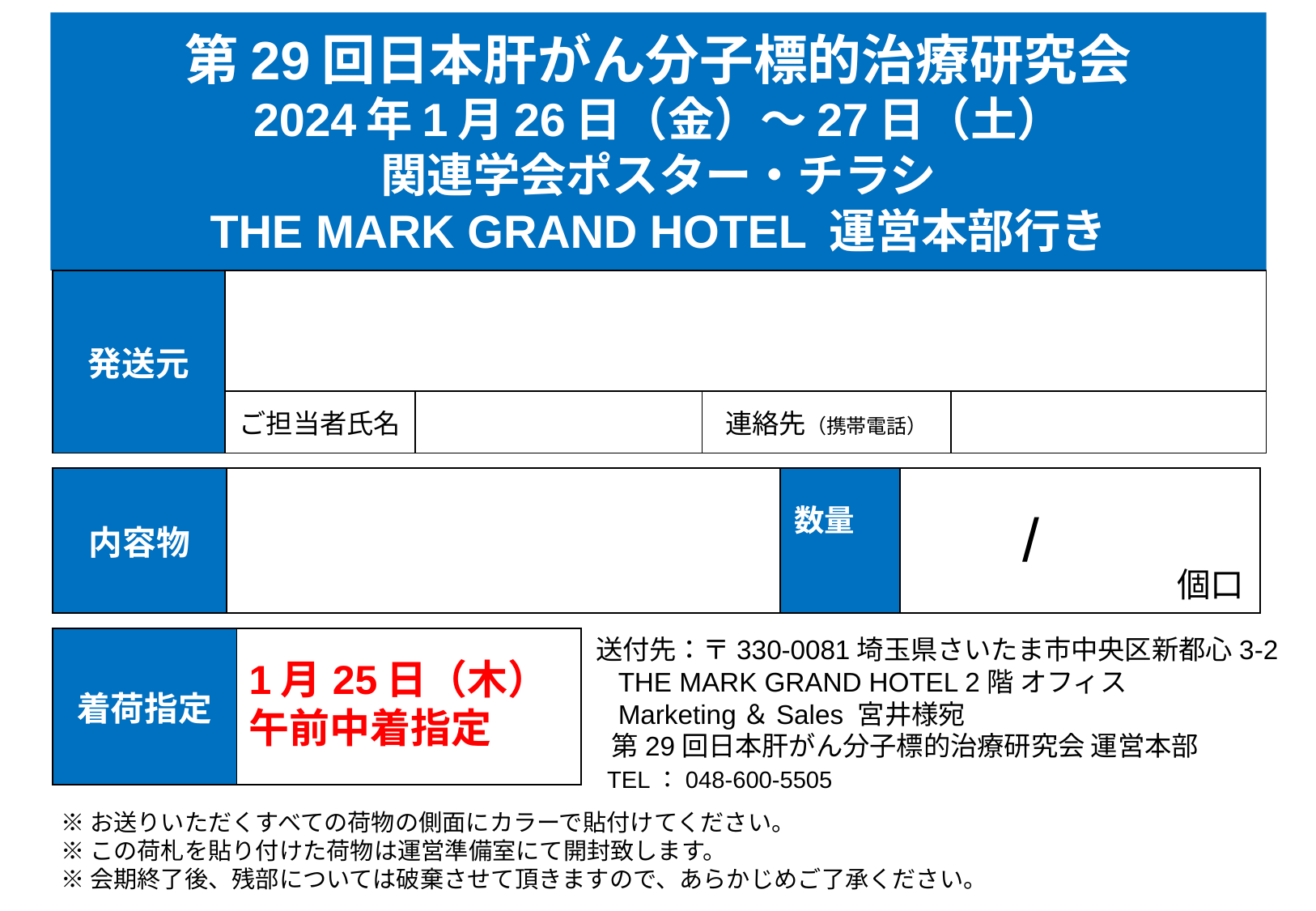

# 第29回日本肝がん分子標的治療研究会 2024年1月26日（金）～27日（土） 関連学会ポスター・チラシ THE MARK GRAND HOTEL 運営本部行き
| 発送元 |  |  |  |  |
| --- | --- | --- | --- | --- |
|  | ご担当者氏名 |  | 連絡先（携帯電話） |  |
| 内容物 |  | 数量 |  | / |  | 個口 |
| --- | --- | --- | --- | --- | --- | --- |
 送付先：〒330-0081埼玉県さいたま市中央区新都心3-2
　THE MARK GRAND HOTEL 2階 オフィス
　Marketing＆Sales 宮井様宛
　第29回日本肝がん分子標的治療研究会 運営本部
   TEL：048-600-5505

| 着荷指定 | 1月25日（木）午前中着指定 |
| --- | --- |
※お送りいただくすべての荷物の側面にカラーで貼付けてください。
※この荷札を貼り付けた荷物は運営準備室にて開封致します。
※会期終了後、残部については破棄させて頂きますので、あらかじめご了承ください。